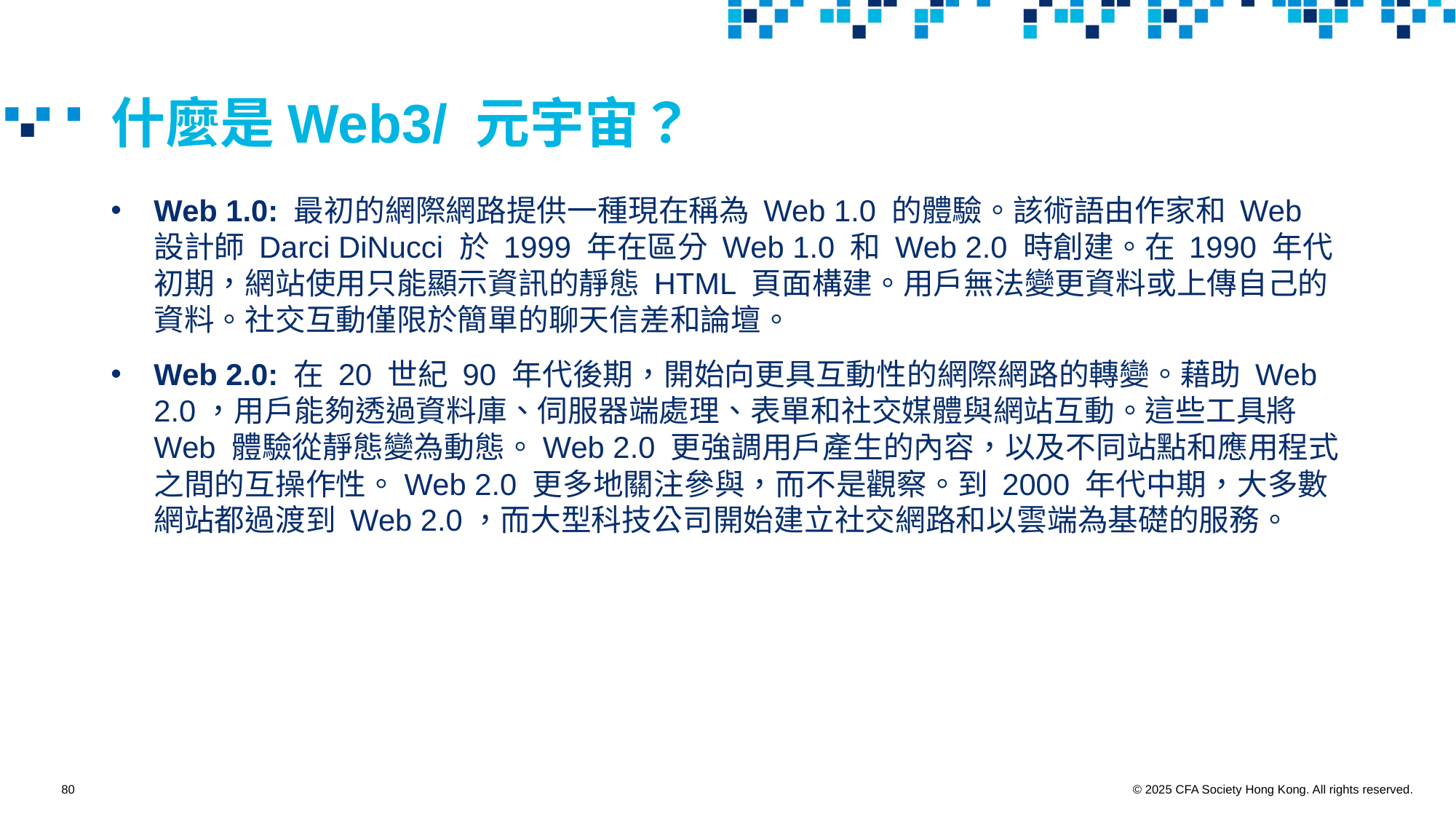

# 什麼是Web3/ 元宇宙？
Web 1.0: 最初的網際網路提供一種現在稱為 Web 1.0 的體驗。該術語由作家和 Web 設計師 Darci DiNucci 於 1999 年在區分 Web 1.0 和 Web 2.0 時創建。在 1990 年代初期，網站使用只能顯示資訊的靜態 HTML 頁面構建。用戶無法變更資料或上傳自己的資料。社交互動僅限於簡單的聊天信差和論壇。
Web 2.0: 在 20 世紀 90 年代後期，開始向更具互動性的網際網路的轉變。藉助 Web 2.0，用戶能夠透過資料庫、伺服器端處理、表單和社交媒體與網站互動。這些工具將 Web 體驗從靜態變為動態。Web 2.0 更強調用戶產生的內容，以及不同站點和應用程式之間的互操作性。Web 2.0 更多地關注參與，而不是觀察。到 2000 年代中期，大多數網站都過渡到 Web 2.0，而大型科技公司開始建立社交網路和以雲端為基礎的服務。
80
© 2025 CFA Society Hong Kong. All rights reserved.